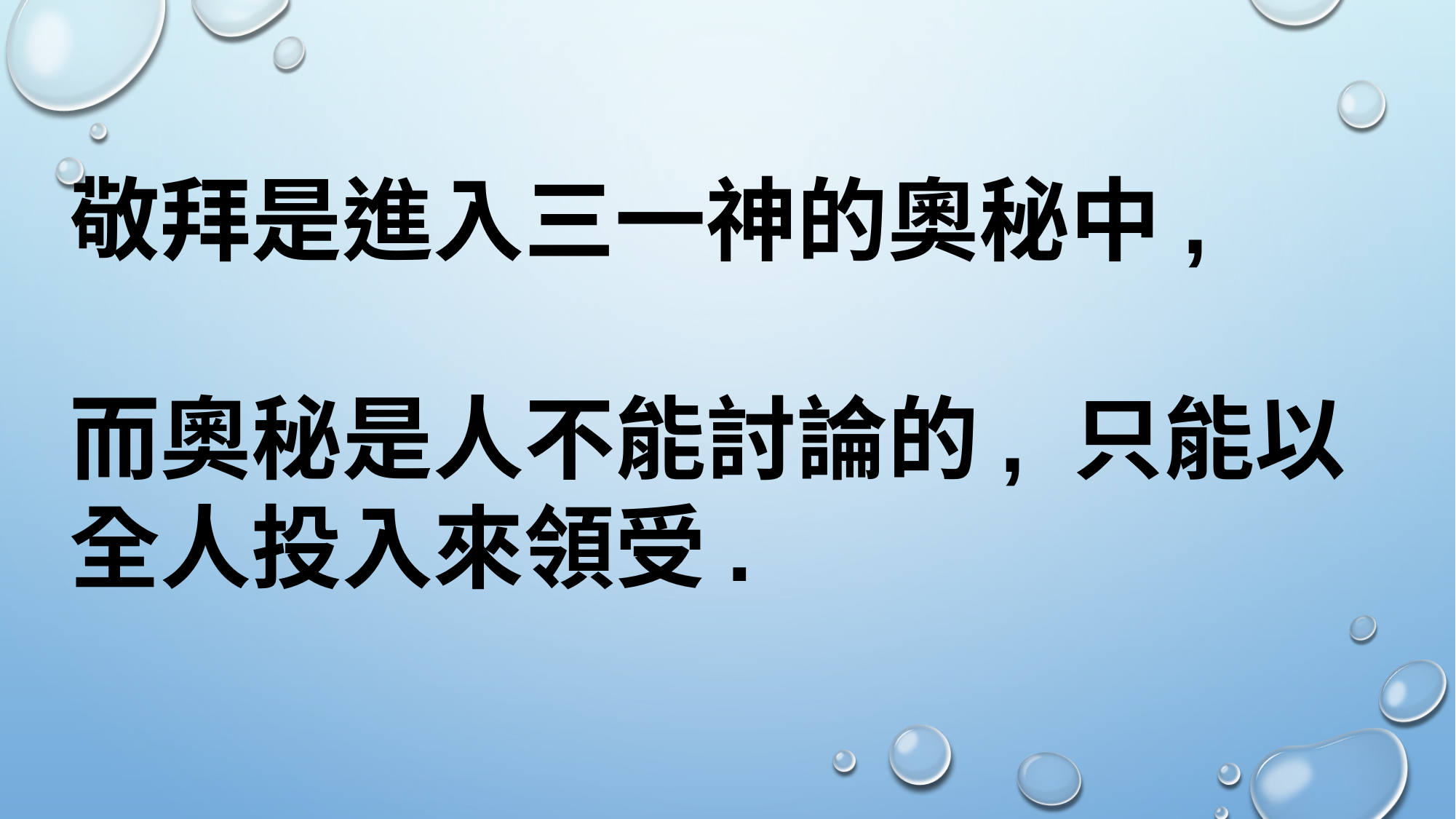

敬拜是進入三一神的奧秘中,

而奧秘是人不能討論的, 只能以全人投入來領受.